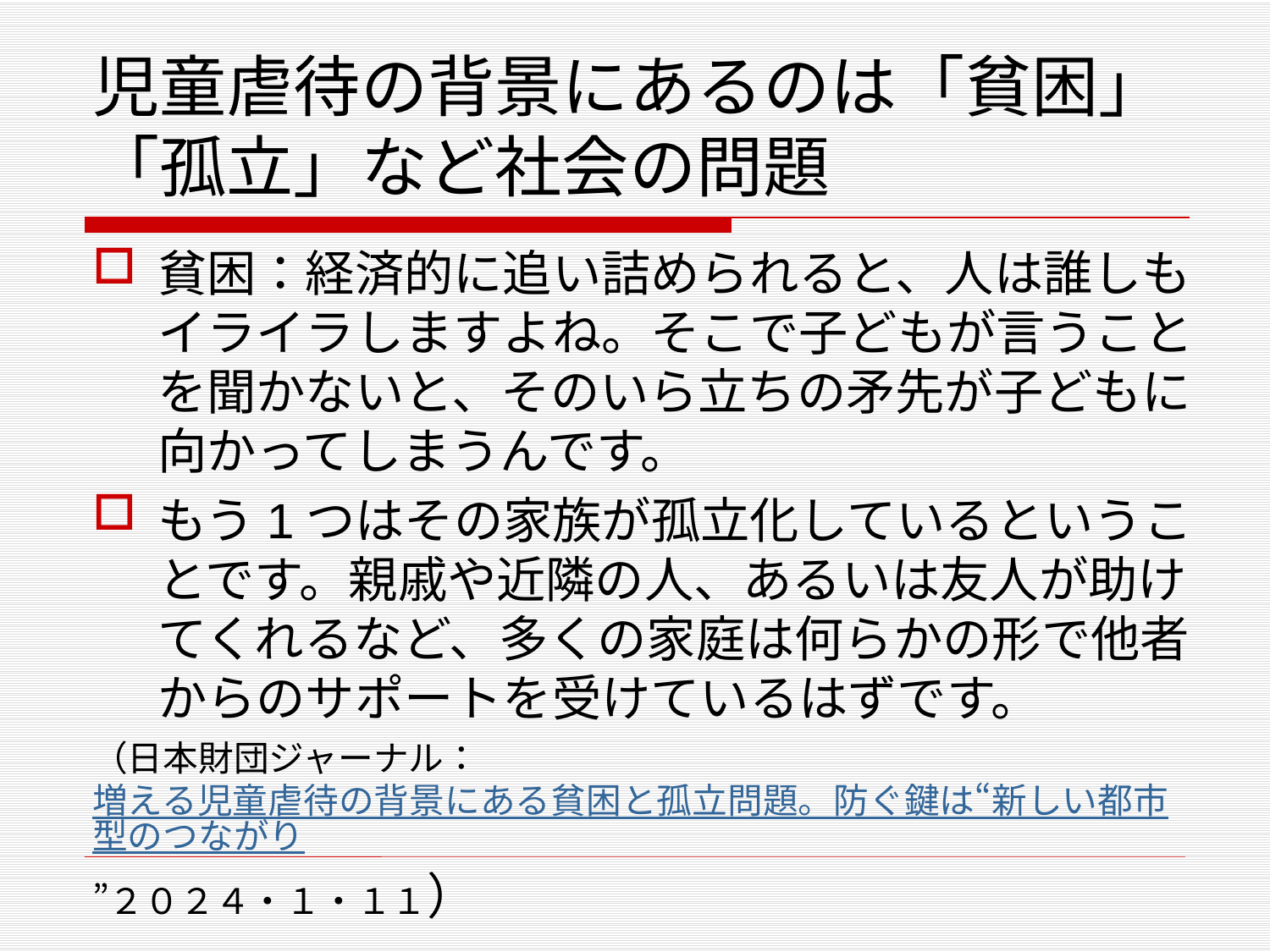

# 児童虐待の背景にあるのは「貧困」「孤立」など社会の問題
貧困：経済的に追い詰められると、人は誰しもイライラしますよね。そこで子どもが言うことを聞かないと、そのいら立ちの矛先が子どもに向かってしまうんです。
もう1つはその家族が孤立化しているということです。親戚や近隣の人、あるいは友人が助けてくれるなど、多くの家庭は何らかの形で他者からのサポートを受けているはずです。
（日本財団ジャーナル：増える児童虐待の背景にある貧困と孤立問題。防ぐ鍵は“新しい都市型のつながり”２０２４・１・１１）